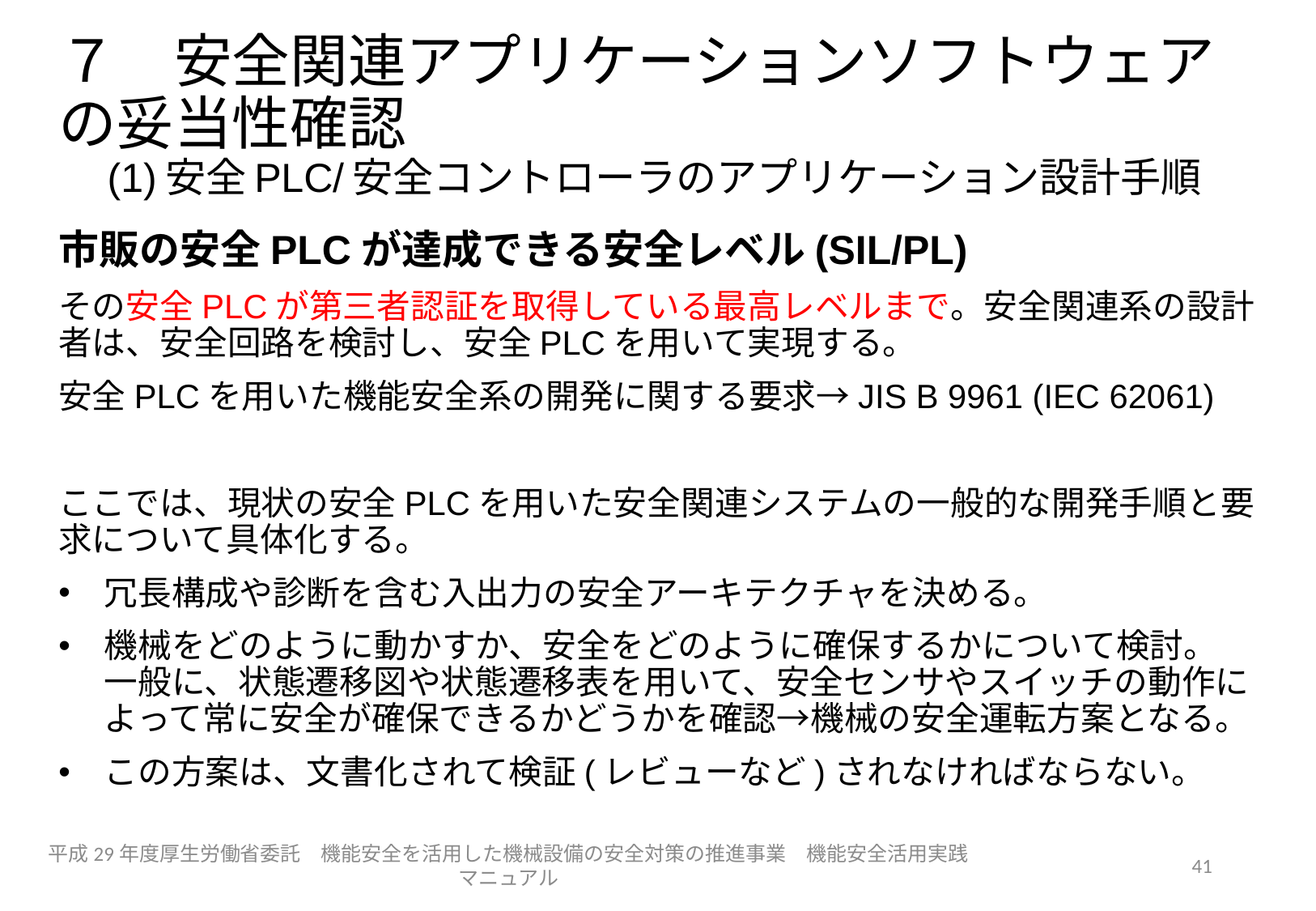

# ７　安全関連アプリケーションソフトウェアの妥当性確認 　(1)安全PLC/安全コントローラのアプリケーション設計手順
市販の安全PLCが達成できる安全レベル(SIL/PL)
その安全PLCが第三者認証を取得している最高レベルまで。安全関連系の設計者は、安全回路を検討し、安全PLCを用いて実現する。
安全PLCを用いた機能安全系の開発に関する要求→JIS B 9961 (IEC 62061)

ここでは、現状の安全PLCを用いた安全関連システムの一般的な開発手順と要求について具体化する。
冗長構成や診断を含む入出力の安全アーキテクチャを決める。
機械をどのように動かすか、安全をどのように確保するかについて検討。
一般に、状態遷移図や状態遷移表を用いて、安全センサやスイッチの動作によって常に安全が確保できるかどうかを確認→機械の安全運転方案となる。
この方案は、文書化されて検証(レビューなど)されなければならない。
平成29年度厚生労働省委託　機能安全を活用した機械設備の安全対策の推進事業　機能安全活用実践マニュアル
41